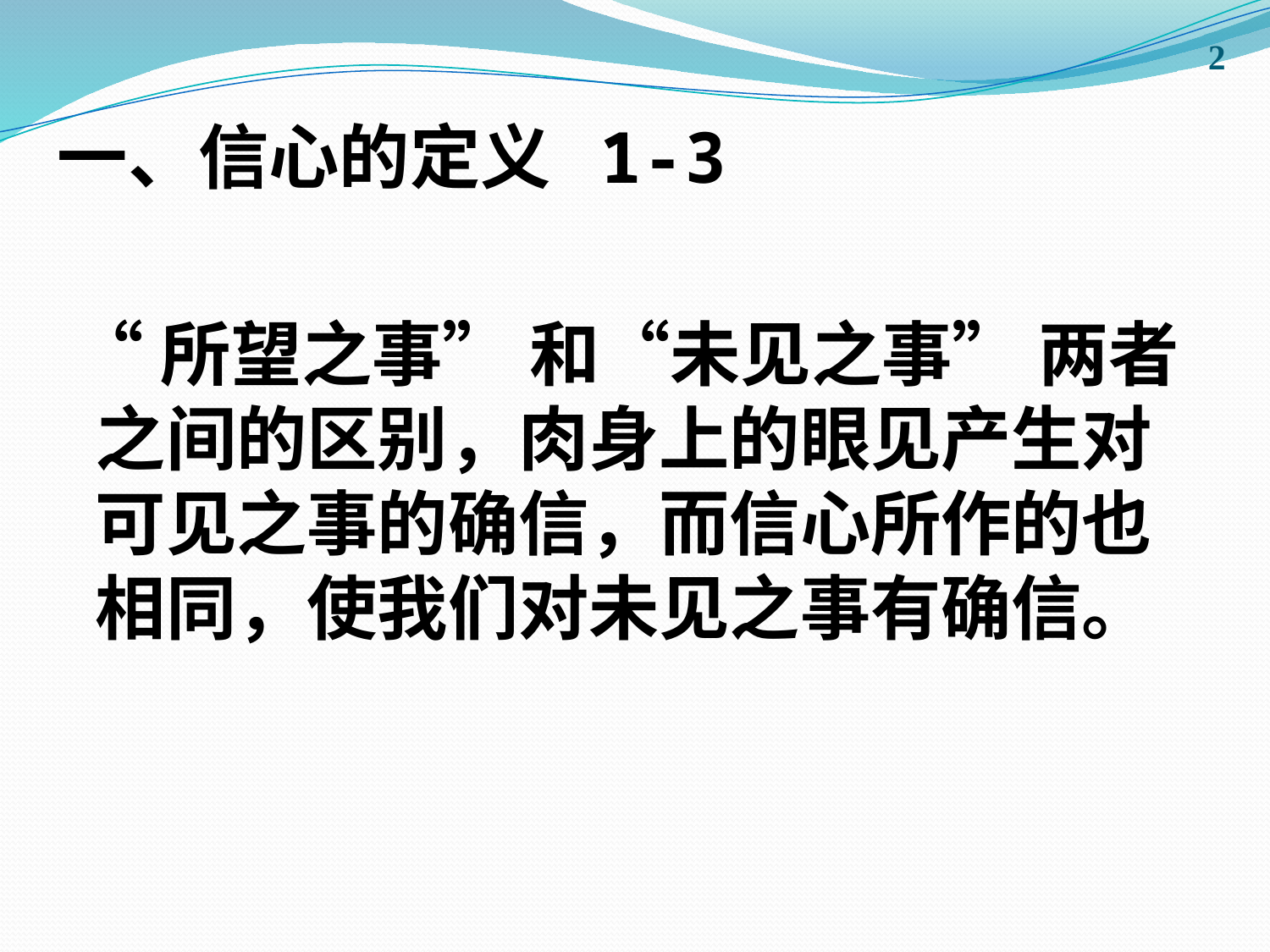

2
一、信心的定义  1-3

 “所望之事” 和“未见之事” 两者之间的区别，肉身上的眼见产生对可见之事的确信，而信心所作的也相同，使我们对未见之事有确信。